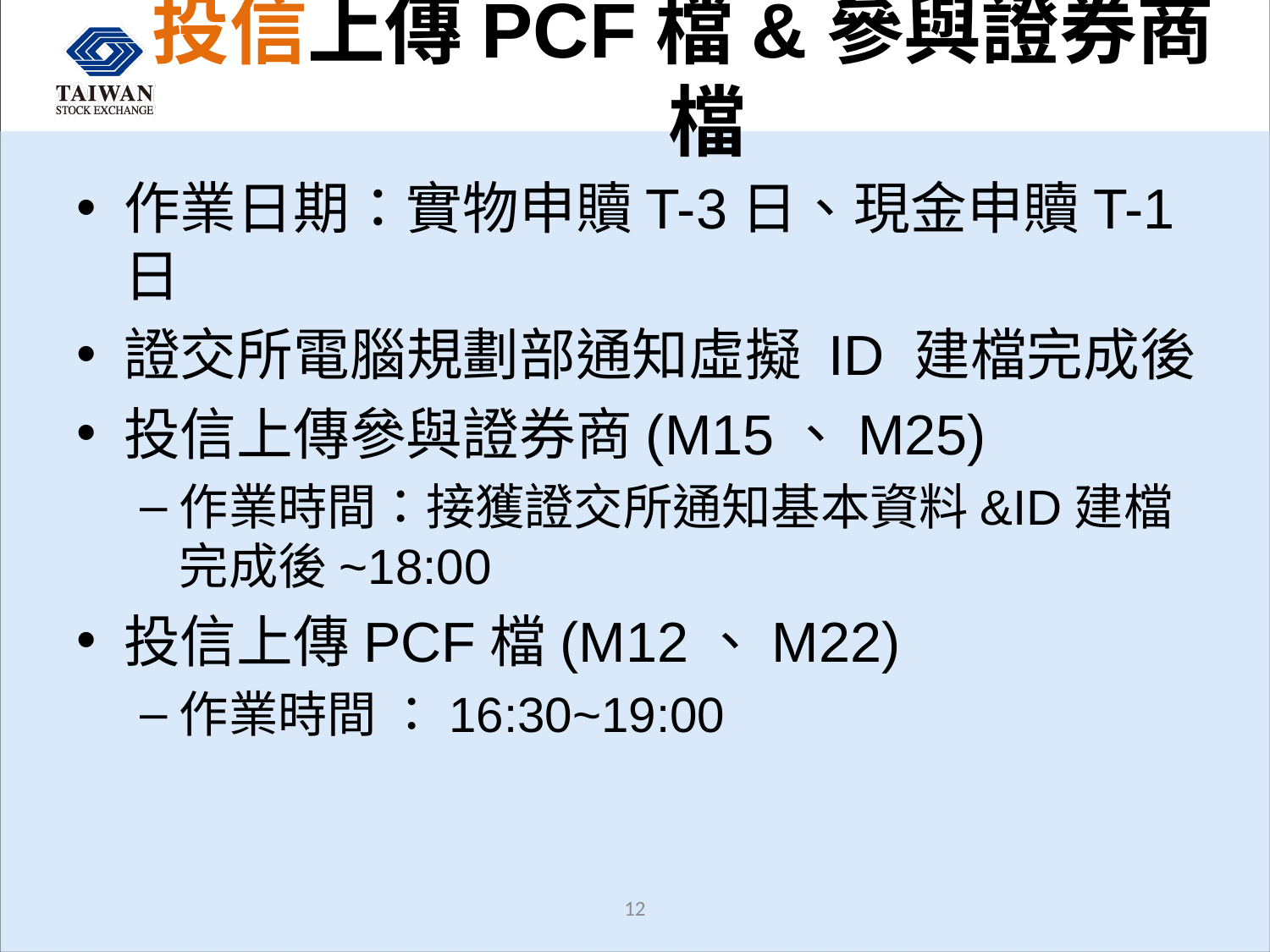

# 投信上傳PCF檔&參與證券商檔
作業日期：實物申贖T-3日、現金申贖T-1日
證交所電腦規劃部通知虛擬 ID 建檔完成後
投信上傳參與證券商(M15、M25)
作業時間：接獲證交所通知基本資料&ID建檔完成後~18:00
投信上傳PCF檔(M12、M22)
作業時間 ：16:30~19:00

12